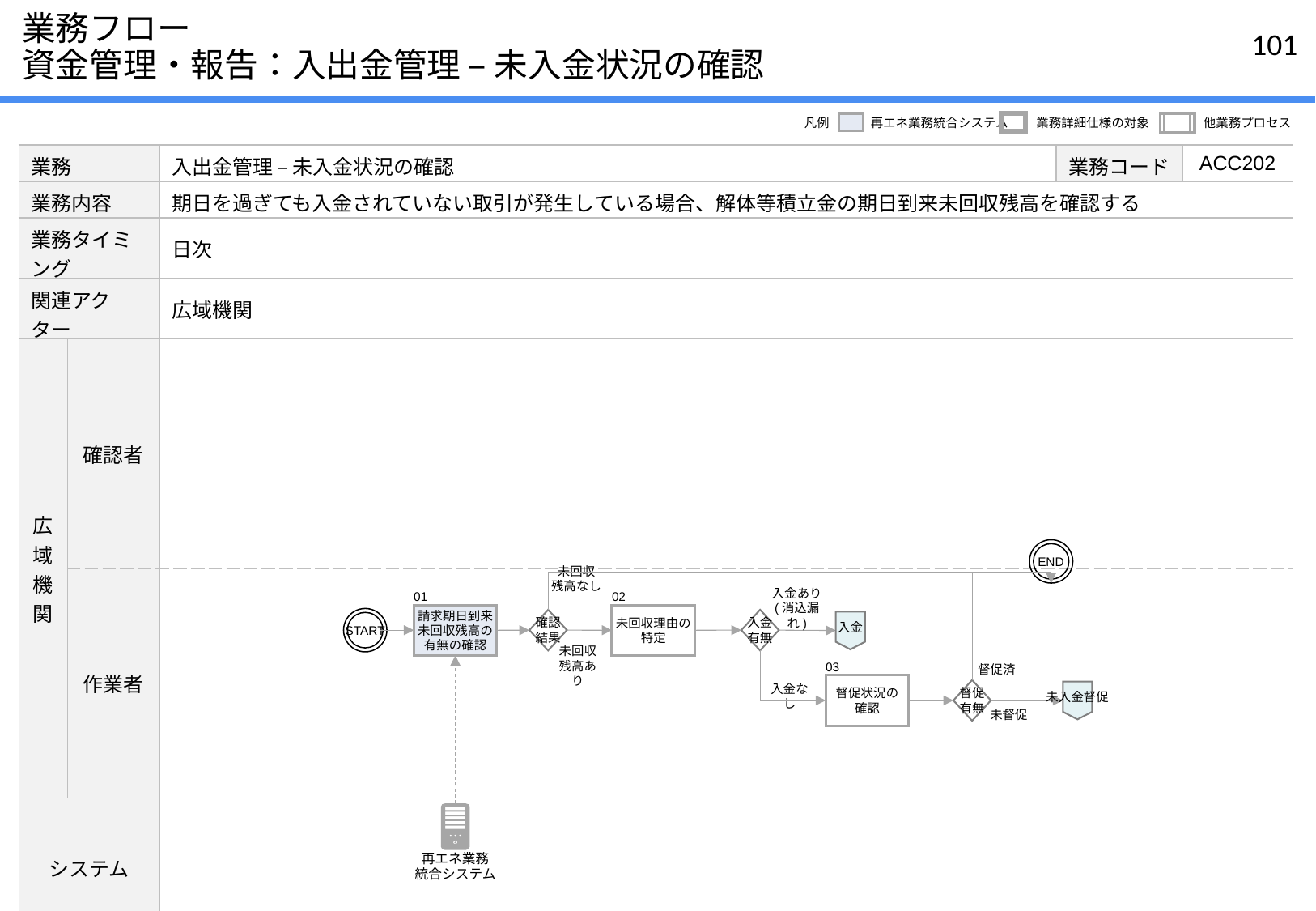

# 業務フロー 資金管理・報告：入出金管理 – 未入金状況の確認
凡例
再エネ業務統合システム
業務詳細仕様の対象
他業務プロセス

| 業務 |  | 入出金管理 – 未入金状況の確認 | 業務コード | ACC202 |
| --- | --- | --- | --- | --- |
| 業務内容 |  | 期日を過ぎても入金されていない取引が発生している場合、解体等積立金の期日到来未回収残高を確認する |  |  |
| 業務タイミング |  | 日次 |  |  |
| 関連アクター |  | 広域機関 |  |  |
| 広域機関 | 確認者 |  |  |  |
|  | 作業者 |  |  |  |
| システム |  |  |  |  |
END
未回収
残高なし
入金あり
(消込漏れ)
01

請求期日到来
未回収残高の
有無の確認

02

未回収理由の
特定

START
確認
結果
入金
有無
入金
未回収
残高あり
督促済
03
入金なし

督促状況の
確認

督促
有無
未入金督促
未督促

再エネ業務
統合システム